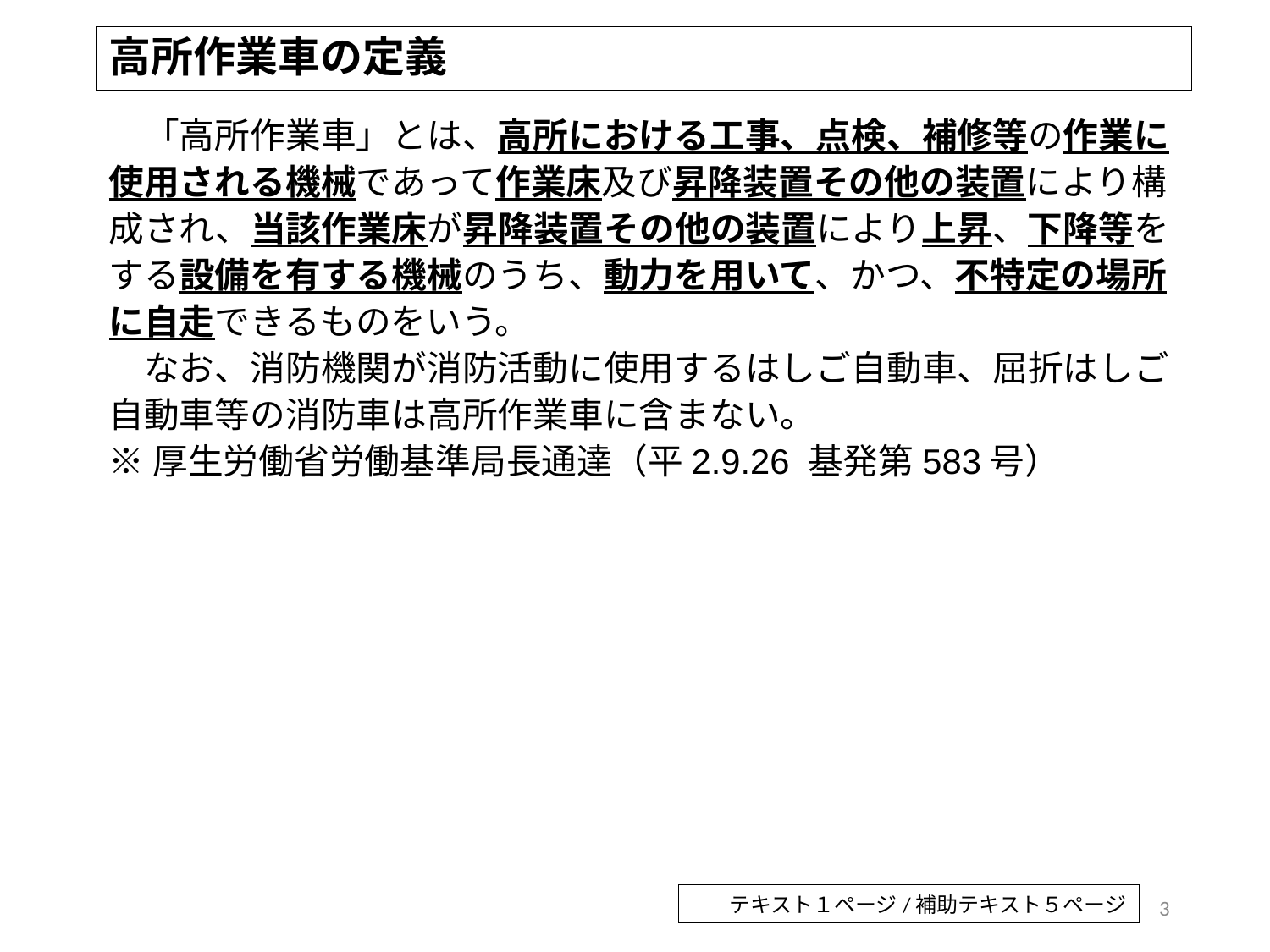

# 高所作業車の定義
　「高所作業車」とは、高所における工事、点検、補修等の作業に使用される機械であって作業床及び昇降装置その他の装置により構成され、当該作業床が昇降装置その他の装置により上昇、下降等をする設備を有する機械のうち、動力を用いて、かつ、不特定の場所に自走できるものをいう。
　なお、消防機関が消防活動に使用するはしご自動車、屈折はしご自動車等の消防車は高所作業車に含まない。
※厚生労働省労働基準局長通達（平2.9.26 基発第583号）

3
テキスト１ページ/補助テキスト５ページ